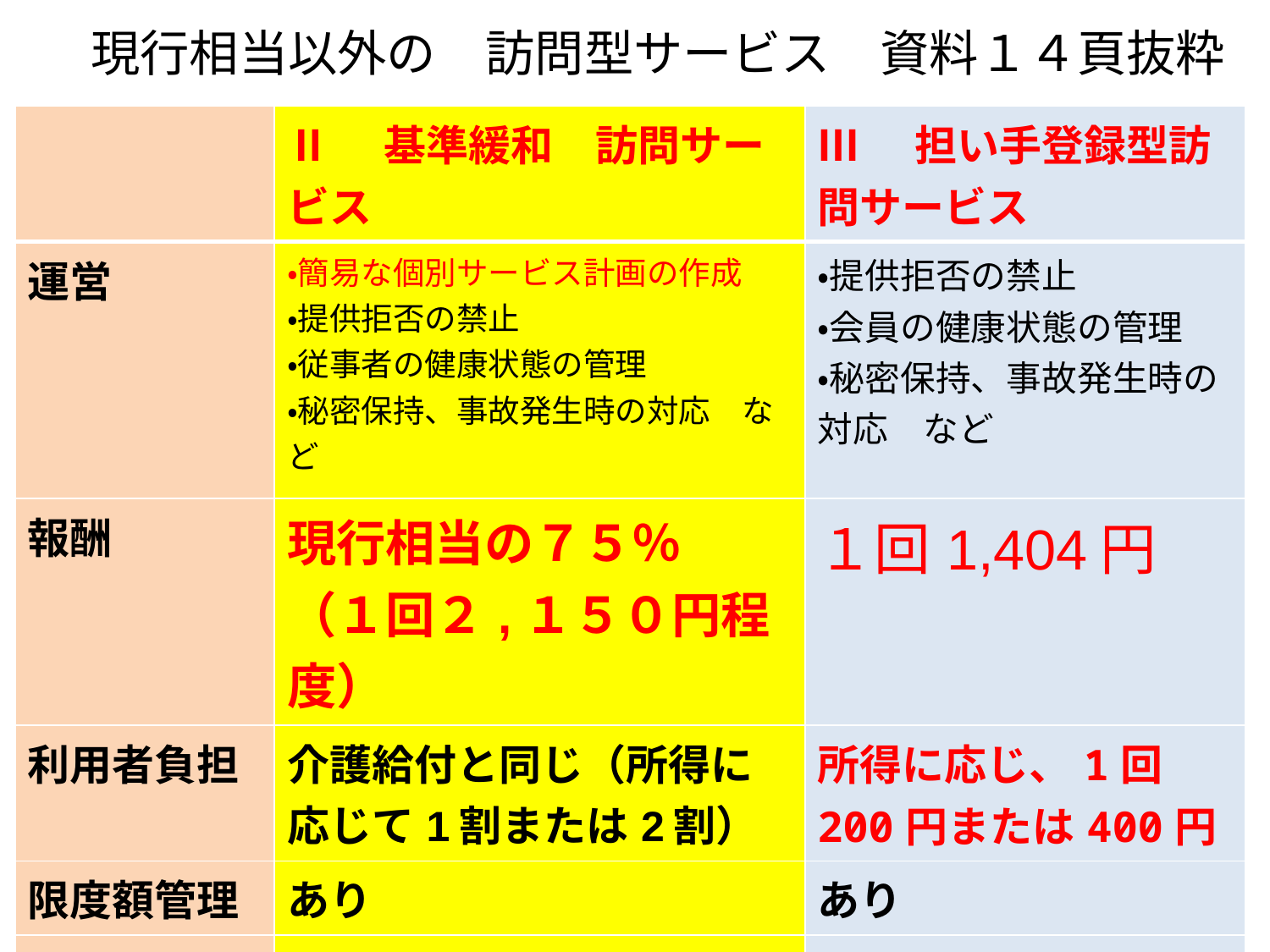

現行相当以外の　訪問型サービス　資料１４頁抜粋
|  | Ⅱ　基準緩和　訪問サービス | Ⅲ　担い手登録型訪問サービス |
| --- | --- | --- |
| 運営 | ・簡易な個別サービス計画の作成 ・提供拒否の禁止 ・従事者の健康状態の管理 ・秘密保持、事故発生時の対応　など | ・提供拒否の禁止 ・会員の健康状態の管理 ・秘密保持、事故発生時の対応　など |
| 報酬 | 現行相当の７５％ （１回２,１５０円程度） | １回1,404円 |
| 利用者負担 | 介護給付と同じ（所得に応じて1割または2割） | 所得に応じ、1回200円または400円 |
| 限度額管理 | あり | あり |
| 請求・支払い | 国保連経由で審査・支払い | 国保連経由で審査・支払い |